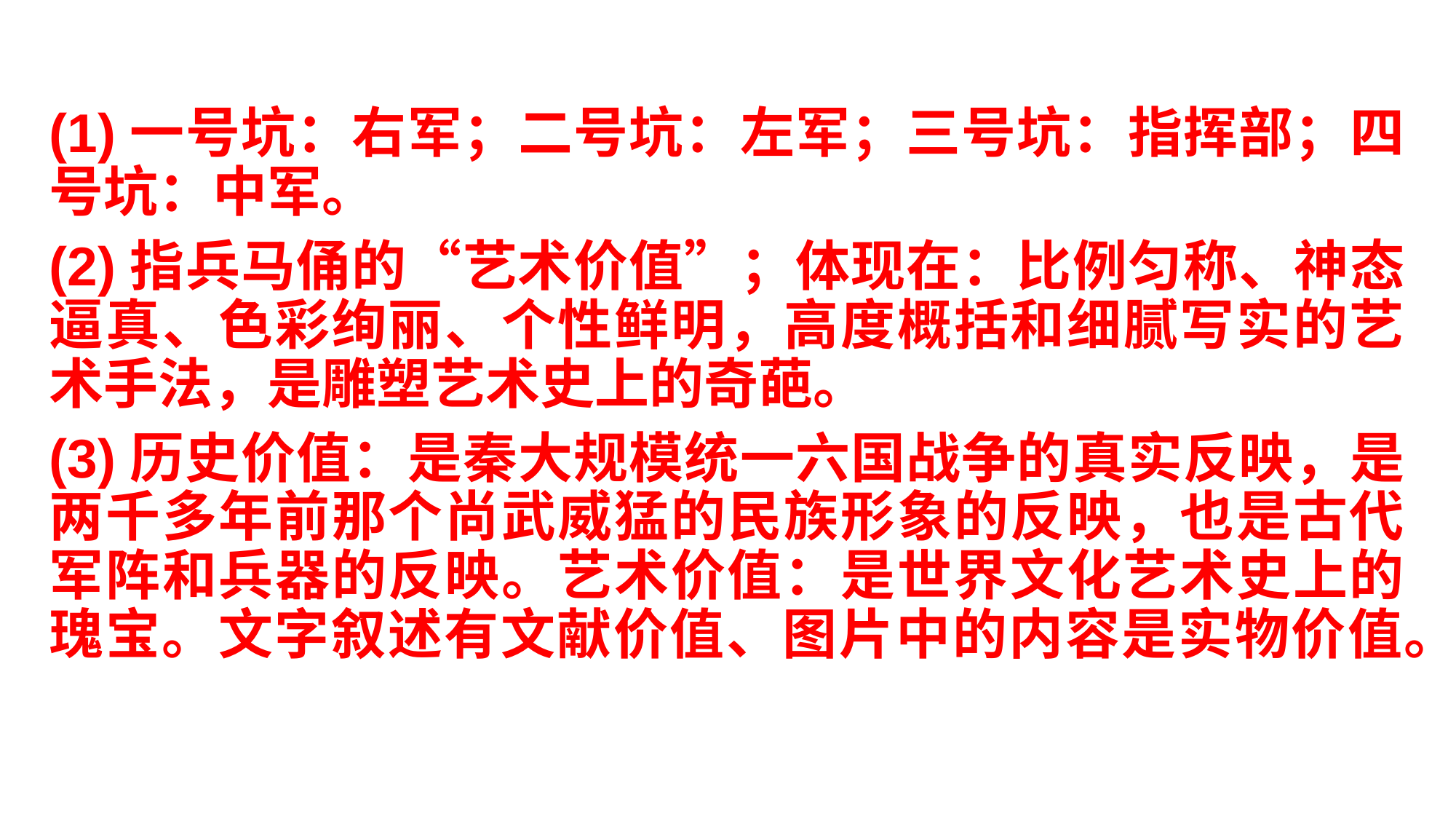

(1)一号坑：右军；二号坑：左军；三号坑：指挥部；四号坑：中军。
(2)指兵马俑的“艺术价值”；体现在：比例匀称、神态逼真、色彩绚丽、个性鲜明，高度概括和细腻写实的艺术手法，是雕塑艺术史上的奇葩。
(3)历史价值：是秦大规模统一六国战争的真实反映，是两千多年前那个尚武威猛的民族形象的反映，也是古代军阵和兵器的反映。艺术价值：是世界文化艺术史上的瑰宝。文字叙述有文献价值、图片中的内容是实物价值。